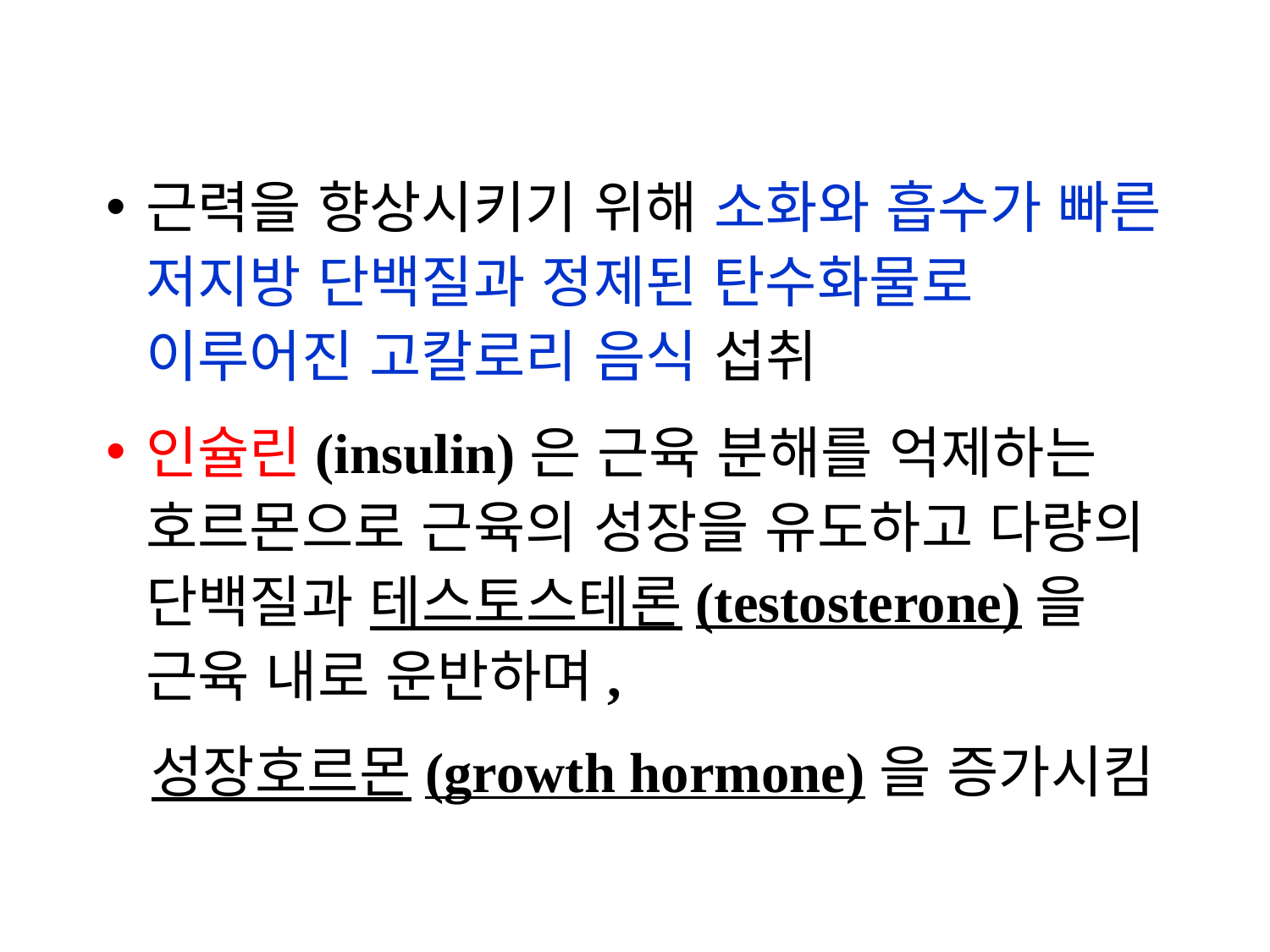

근력을 향상시키기 위해 소화와 흡수가 빠른 저지방 단백질과 정제된 탄수화물로 이루어진 고칼로리 음식 섭취
인슐린(insulin)은 근육 분해를 억제하는 호르몬으로 근육의 성장을 유도하고 다량의 단백질과 테스토스테론(testosterone)을 근육 내로 운반하며,
  성장호르몬(growth hormone)을 증가시킴